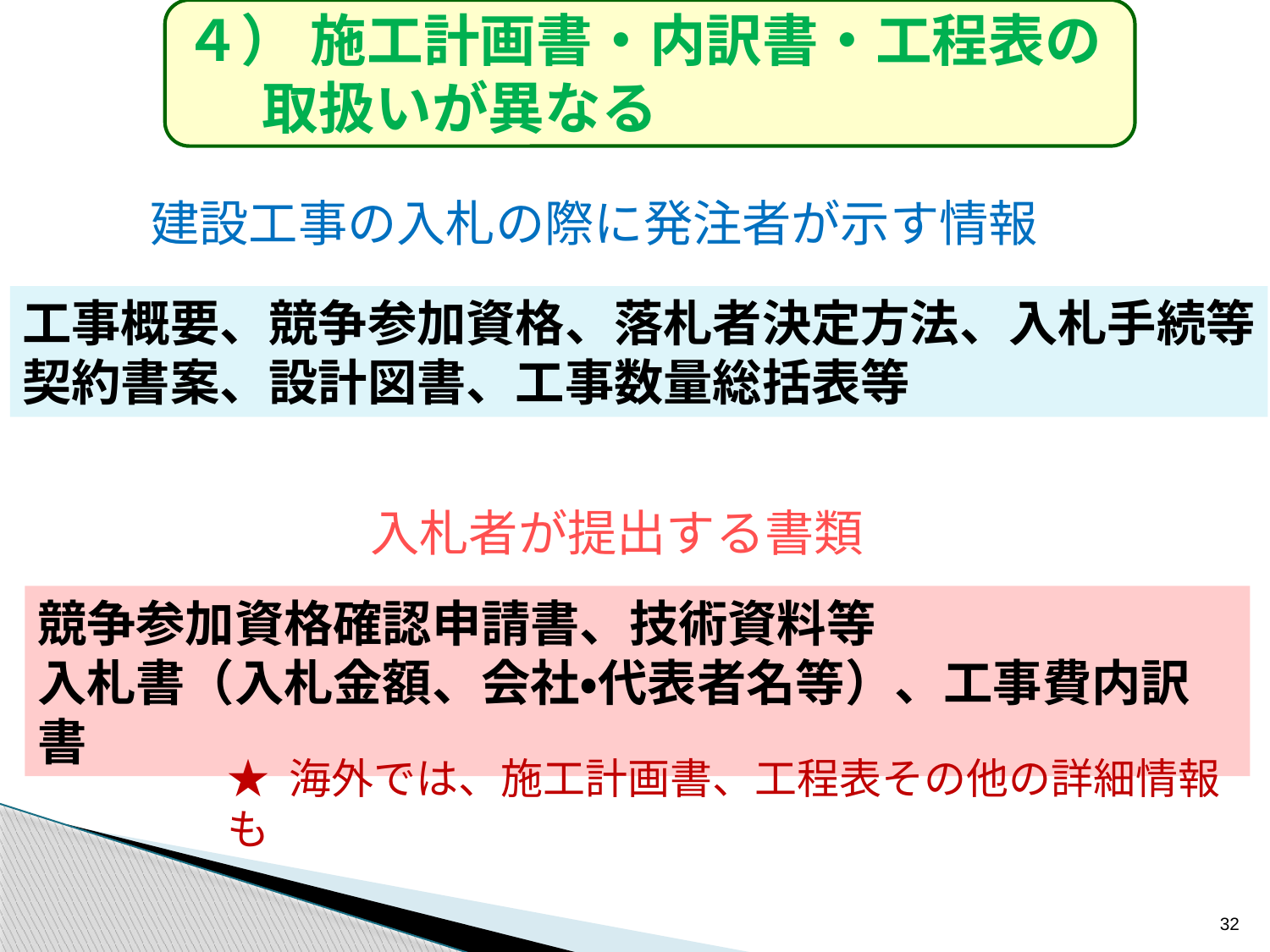

４） 施工計画書・内訳書・工程表の
     取扱いが異なる
建設工事の入札の際に発注者が示す情報
工事概要、競争参加資格、落札者決定方法、入札手続等
契約書案、設計図書、工事数量総括表等
入札者が提出する書類
競争参加資格確認申請書、技術資料等
入札書（入札金額、会社・代表者名等）、工事費内訳書
★ 海外では、施工計画書、工程表その他の詳細情報も
32